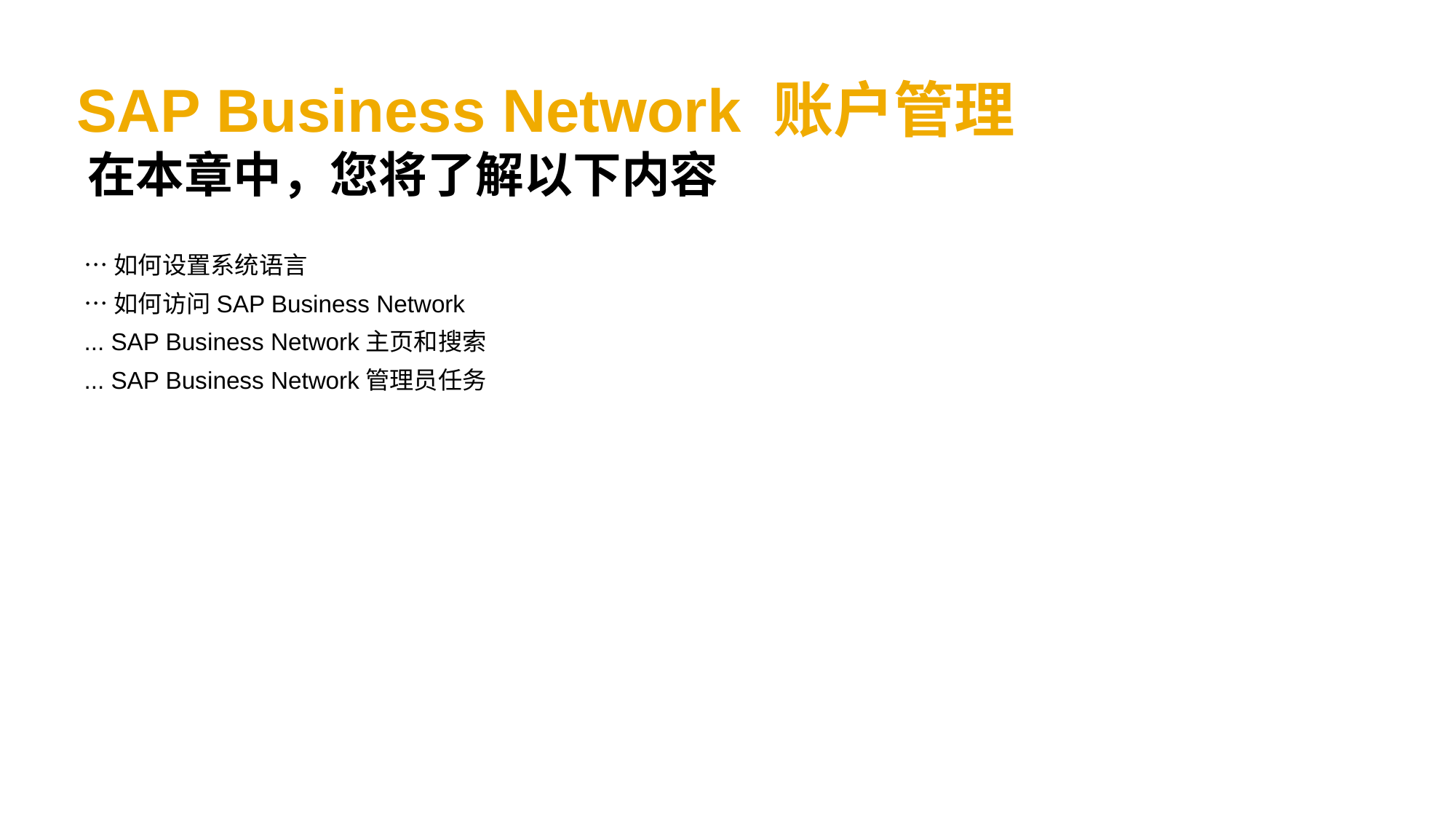

# SAP Business Network 账户管理 在本章中，您将了解以下内容
…如何设置系统语言
…如何访问SAP Business Network
... SAP Business Network主页和搜索
... SAP Business Network管理员任务